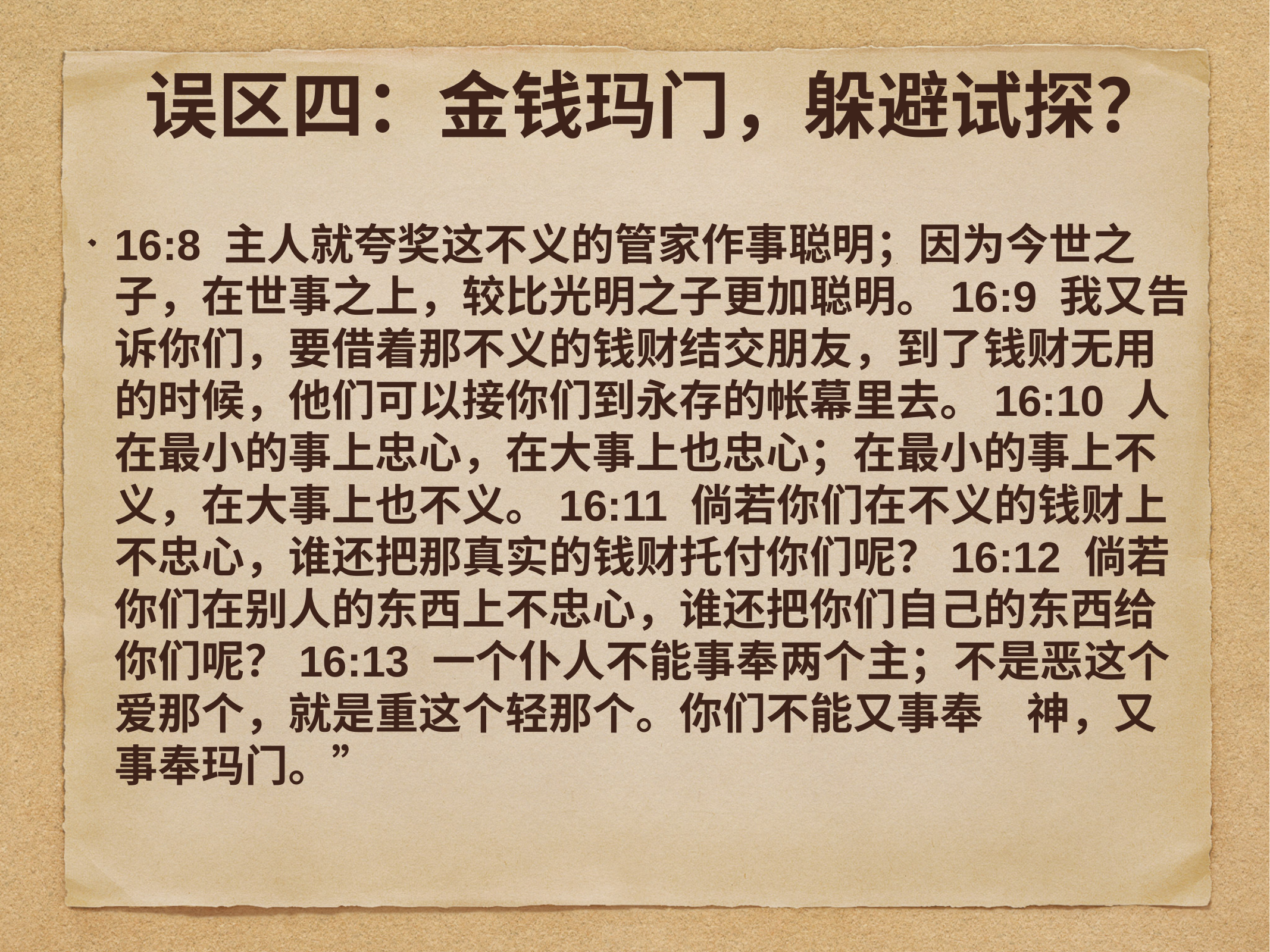

# 误区四：金钱玛门，躲避试探？
16:8 主人就夸奖这不义的管家作事聪明；因为今世之子，在世事之上，较比光明之子更加聪明。16:9 我又告诉你们，要借着那不义的钱财结交朋友，到了钱财无用的时候，他们可以接你们到永存的帐幕里去。16:10 人在最小的事上忠心，在大事上也忠心；在最小的事上不义，在大事上也不义。16:11 倘若你们在不义的钱财上不忠心，谁还把那真实的钱财托付你们呢？16:12 倘若你们在别人的东西上不忠心，谁还把你们自己的东西给你们呢？16:13 一个仆人不能事奉两个主；不是恶这个爱那个，就是重这个轻那个。你们不能又事奉　神，又事奉玛门。”